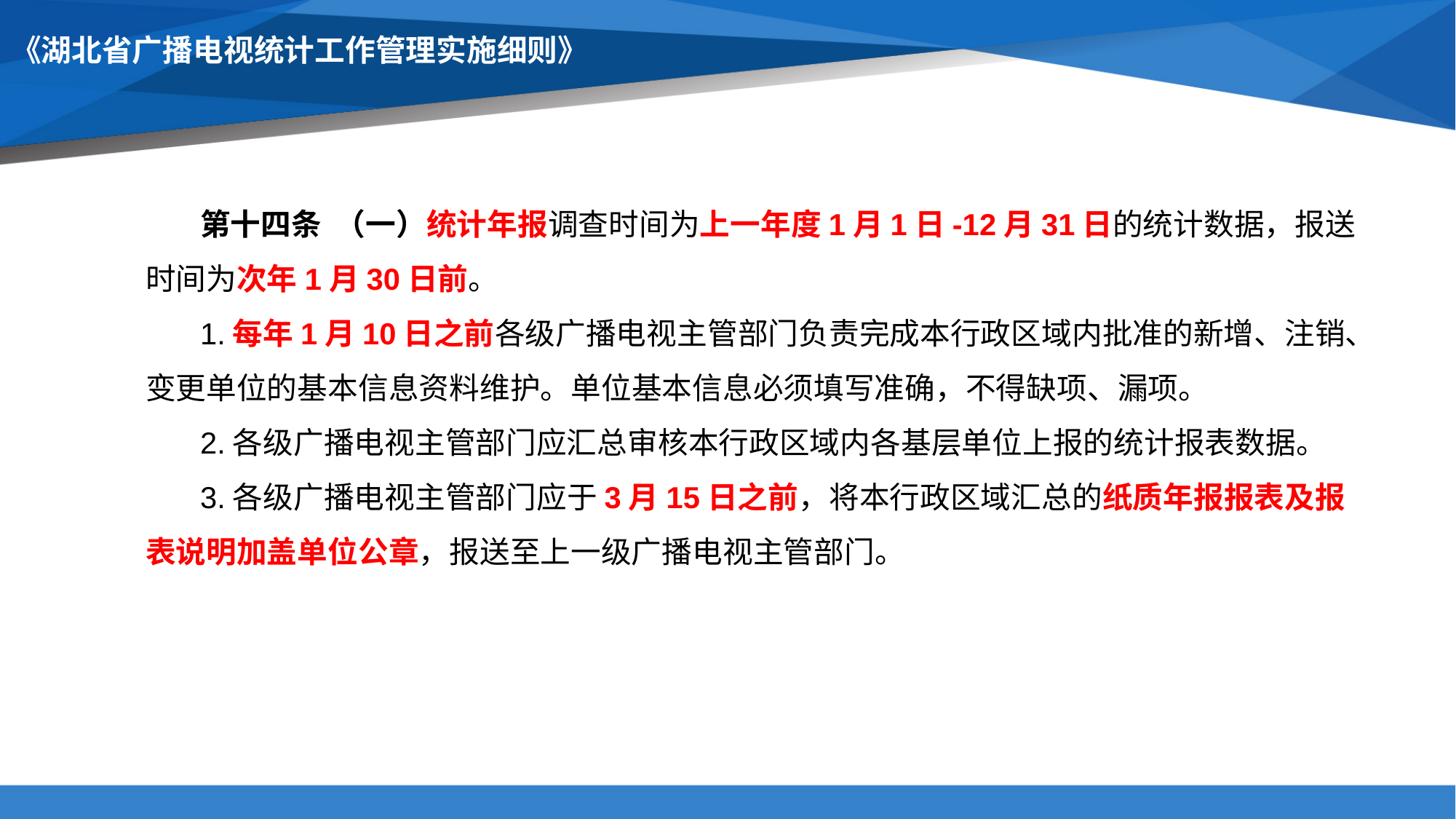

# 《湖北省广播电视统计工作管理实施细则》
第十四条  （一）统计年报调查时间为上一年度1月1日-12月31日的统计数据，报送时间为次年1月30日前。
1.每年1月10日之前各级广播电视主管部门负责完成本行政区域内批准的新增、注销、变更单位的基本信息资料维护。单位基本信息必须填写准确，不得缺项、漏项。
2.各级广播电视主管部门应汇总审核本行政区域内各基层单位上报的统计报表数据。
3.各级广播电视主管部门应于3月15日之前，将本行政区域汇总的纸质年报报表及报表说明加盖单位公章，报送至上一级广播电视主管部门。